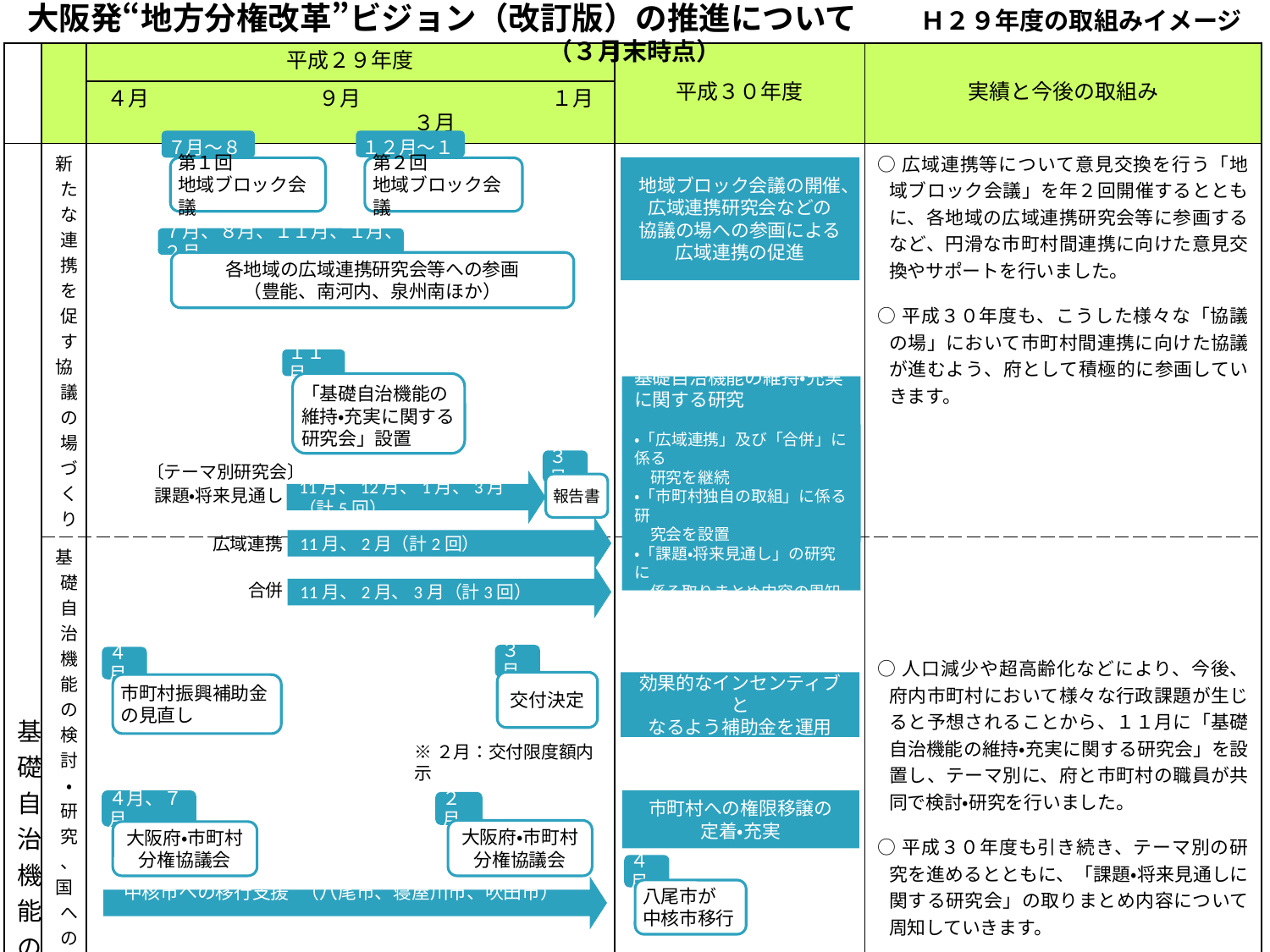

大阪発“地方分権改革”ビジョン（改訂版）の推進について　　Ｈ２９年度の取組みイメージ（３月末時点）
|  |  | 平成２９年度 | 平成３０年度 | 実績と今後の取組み |
| --- | --- | --- | --- | --- |
|  |  | ４月　　　　　　　　９月　　　　　　　　　１月　　　　　　　　３月 |  |  |
| 基礎自治機能の充実 | 新たな連携を促す 協議の場づくり |  |  | ○広域連携等について意見交換を行う「地域ブロック会議」を年２回開催するとともに、各地域の広域連携研究会等に参画するなど、円滑な市町村間連携に向けた意見交換やサポートを行いました。 ○平成３０年度も、こうした様々な「協議の場」において市町村間連携に向けた協議が進むよう、府として積極的に参画していきます。 |
|  | 基礎自治機能の検討・研究、 国への働きかけ |  |  | ○人口減少や超高齢化などにより、今後、府内市町村において様々な行政課題が生じると予想されることから、１１月に「基礎自治機能の維持・充実に関する研究会」を設置し、テーマ別に、府と市町村の職員が共同で検討・研究を行いました。 ○平成３０年度も引き続き、テーマ別の研究を進めるとともに、「課題・将来見通しに関する研究会」の取りまとめ内容について周知していきます。 |
|  | 府からの インセンティブ強化 |  |  | ○市町村間連携のインセンティブ強化のため、補助金の配分割合を見直すとともに、各取組みへの配分額の「見える化」を行いました。今後も、分権改革を推進する効果的なインセンティブとなるよう、適宜見直しながら運用していきます。 |
|  | 市町村への 権限移譲等 |  |  | ○「大阪府・市町村分権協議会」において、権限移譲の制度改善に向けた検証・検討を行い、移譲事務交付金に係る見直しを行いました。 ○今後も、市町村への権限移譲の定着・充実や中核市への移行支援に取り組んでいきます。 |
７月～８月
第１回
地域ブロック会議
１２月～１月
第２回
地域ブロック会議
地域ブロック会議の開催、広域連携研究会などの
協議の場への参画による広域連携の促進
７月、８月、１１月、１月、２月
各地域の広域連携研究会等への参画
（豊能、南河内、泉州南ほか）
１１月
「基礎自治機能の維持・充実に関する研究会」設置
基礎自治機能の維持・充実に関する研究

・「広域連携」及び「合併」に係る
　研究を継続
・「市町村独自の取組」に係る研
　究会を設置
・「課題・将来見通し」の研究に
　係る取りまとめ内容の周知
３月
〔テーマ別研究会〕
11月、12月、1月、3月（計5回）
報告書
課題・将来見通し
11月、2月（計2回）
広域連携
11月、2月、3月（計3回）
合併
３月
交付決定
４月
市町村振興補助金
の見直し
効果的なインセンティブと
なるよう補助金を運用
※２月：交付限度額内示
４月、７月
大阪府・市町村分権協議会
２月
大阪府・市町村分権協議会
市町村への権限移譲の
定着・充実
４月
八尾市が
中核市移行
中核市への移行支援   （八尾市、寝屋川市、吹田市）